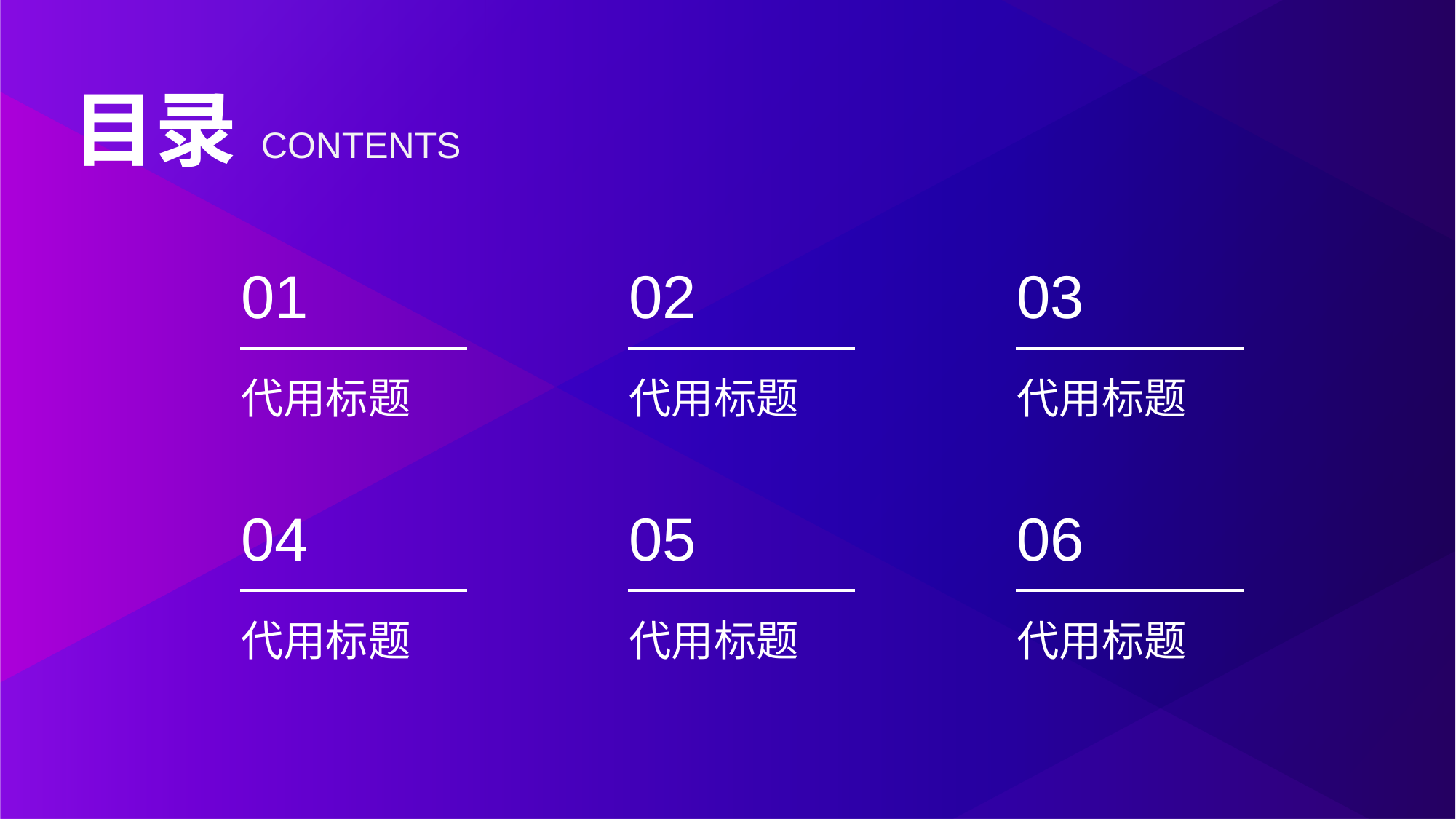

目录
Contents
01
代用标题
02
代用标题
03
代用标题
04
代用标题
05
代用标题
06
代用标题